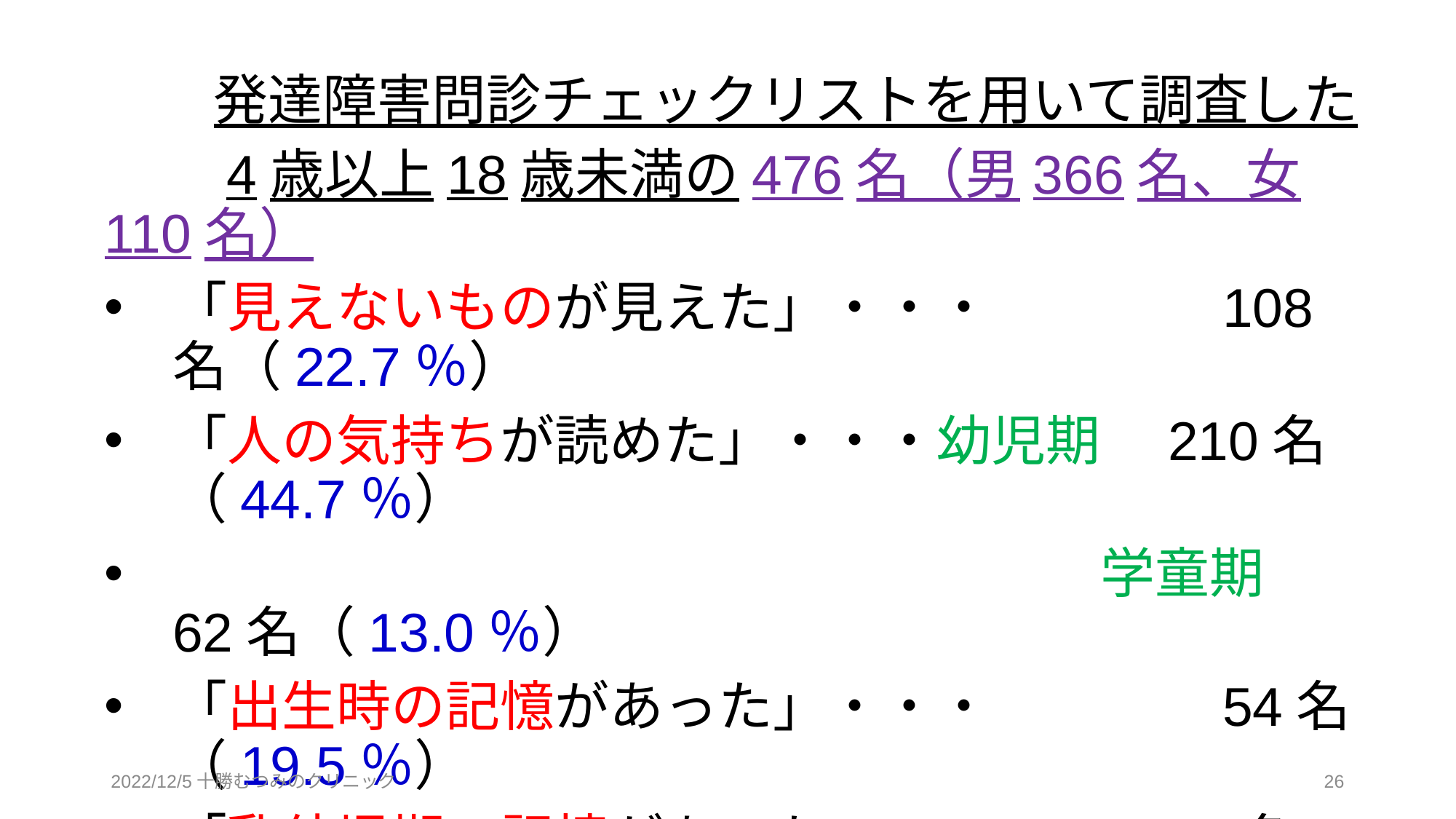

発達障害問診チェックリストを用いて調査した
　　4歳以上18歳未満の476名（男366名、女110名）
「見えないものが見えた」・・・　　　　108名（22.7％）
「人の気持ちが読めた」・・・幼児期　210名（44.7％）
　　　　　　　　　　　　　　　　　学童期　62名（13.0％）
「出生時の記憶があった」・・・　　　　54名（19.5％）
「乳幼児期の記憶があった」・・・　　92名（19.3％）
「特定の物・事・人を怖がった」・・・126名（26.5％）
「自然への感性があった」・・・　　　　93名（19.5％）

2022/12/5十勝むつみのクリニック
26